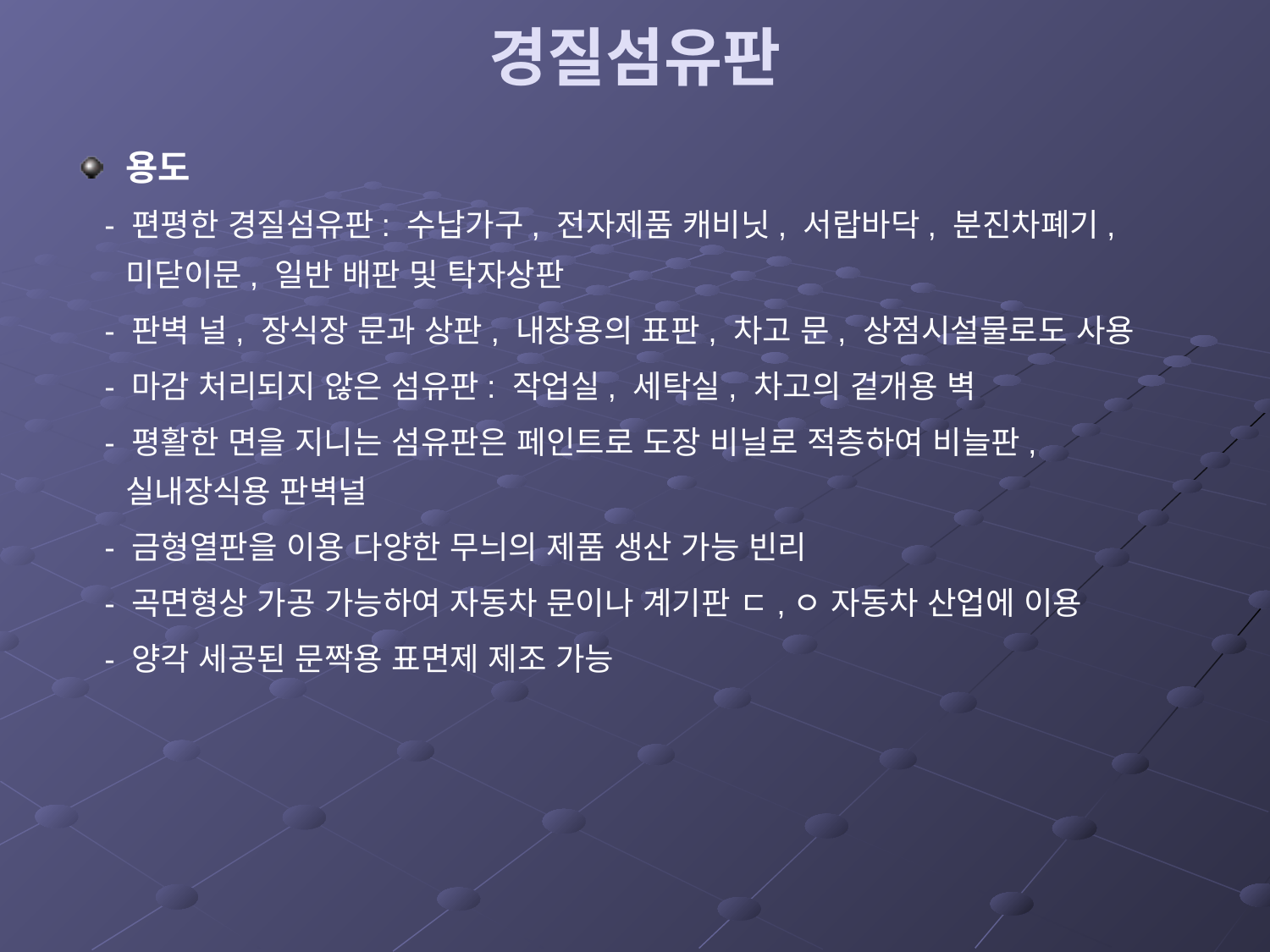

# 경질섬유판
용도
   - 편평한 경질섬유판: 수납가구, 전자제품 캐비닛, 서랍바닥, 분진차폐기, 미닫이문, 일반 배판 및 탁자상판
   - 판벽 널, 장식장 문과 상판, 내장용의 표판, 차고 문, 상점시설물로도 사용
   - 마감 처리되지 않은 섬유판: 작업실, 세탁실, 차고의 겉개용 벽
   - 평활한 면을 지니는 섬유판은 페인트로 도장 비닐로 적층하여 비늘판, 실내장식용 판벽널
   - 금형열판을 이용 다양한 무늬의 제품 생산 가능 빈리
   - 곡면형상 가공 가능하여 자동차 문이나 계기판 ㄷ,ㅇ 자동차 산업에 이용
   - 양각 세공된 문짝용 표면제 제조 가능